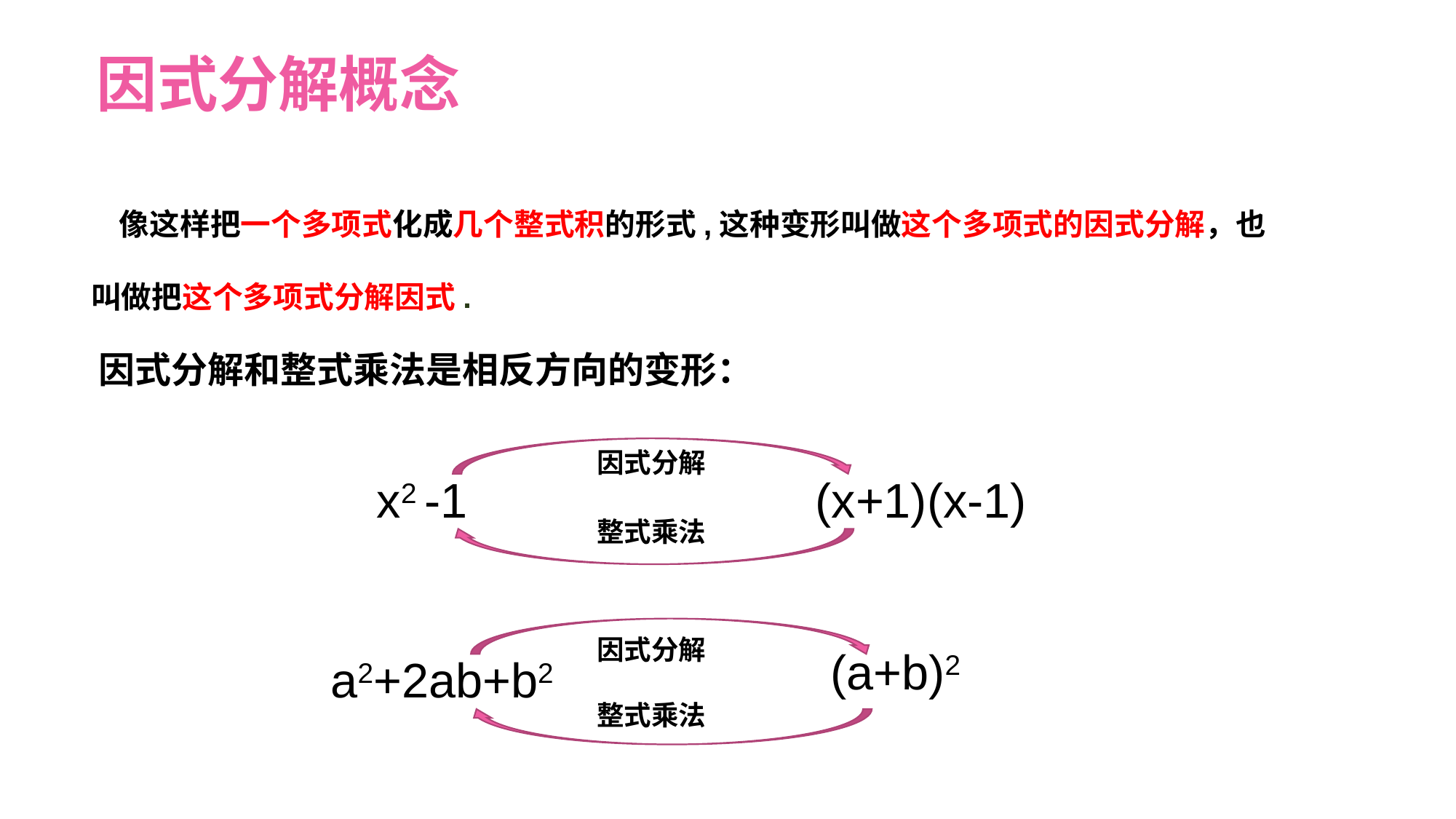

因式分解概念
   像这样把一个多项式化成几个整式积的形式,这种变形叫做这个多项式的因式分解，也叫做把这个多项式分解因式.
因式分解和整式乘法是相反方向的变形：

因式分解
x2 -1
(x+1)(x-1)
整式乘法

因式分解
(a+b)2
a2+2ab+b2
整式乘法